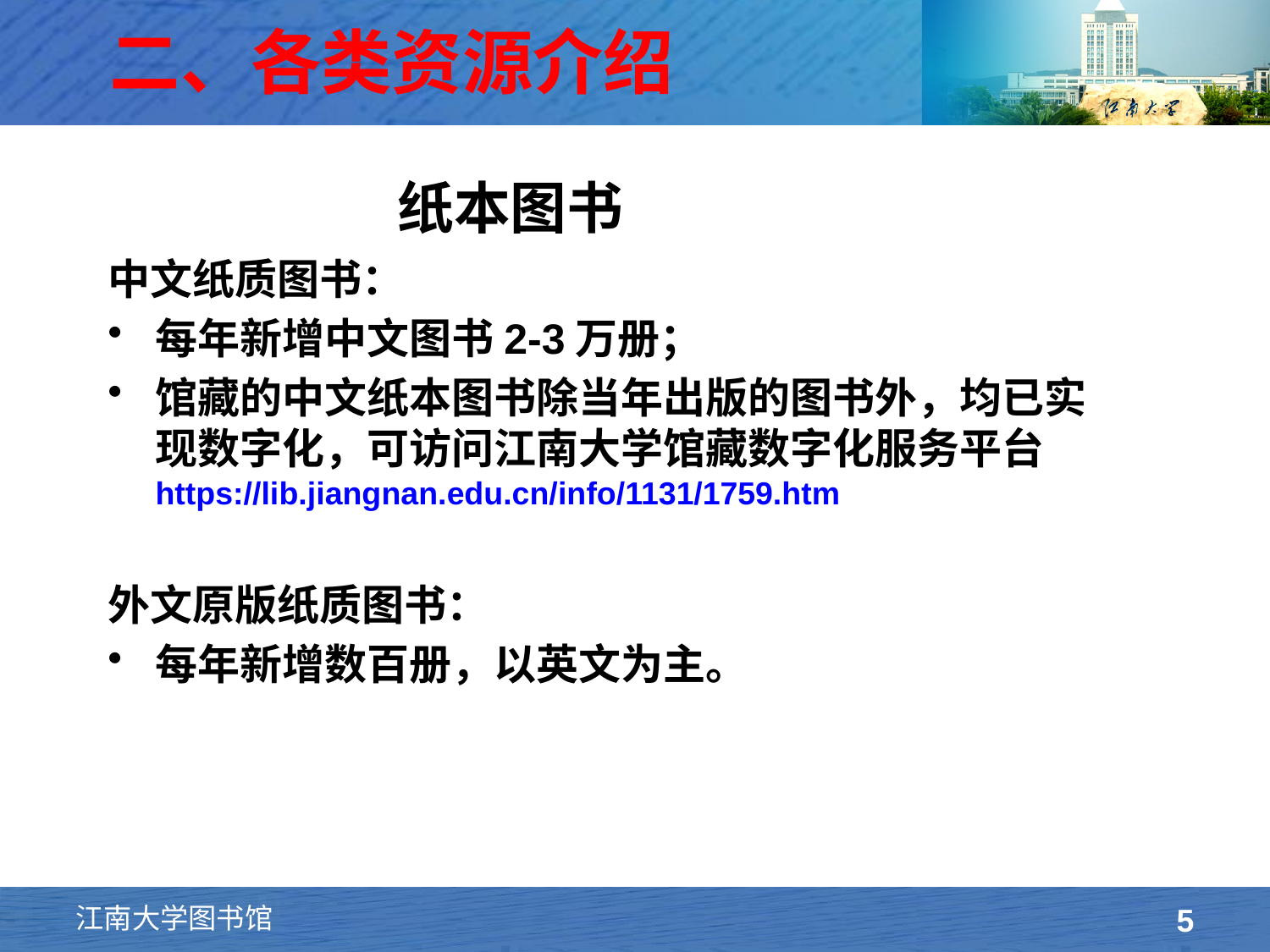

# 二、各类资源介绍
纸本图书
中文纸质图书：
每年新增中文图书2-3万册；
馆藏的中文纸本图书除当年出版的图书外，均已实现数字化，可访问江南大学馆藏数字化服务平台https://lib.jiangnan.edu.cn/info/1131/1759.htm

外文原版纸质图书：
每年新增数百册，以英文为主。